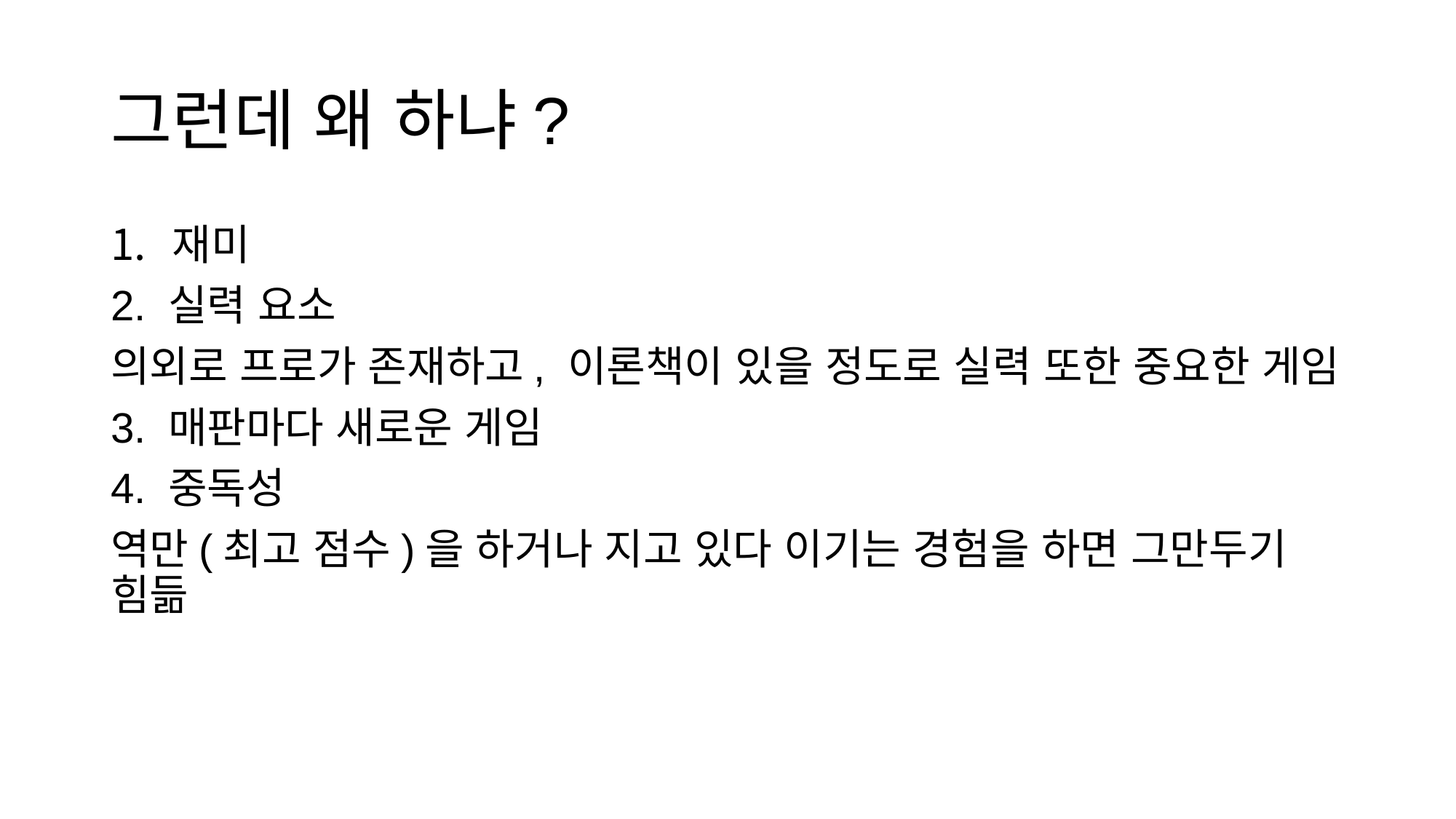

# 그런데 왜 하냐?
재미
2. 실력 요소
의외로 프로가 존재하고, 이론책이 있을 정도로 실력 또한 중요한 게임
3. 매판마다 새로운 게임
4. 중독성
역만(최고 점수)을 하거나 지고 있다 이기는 경험을 하면 그만두기 힘듦